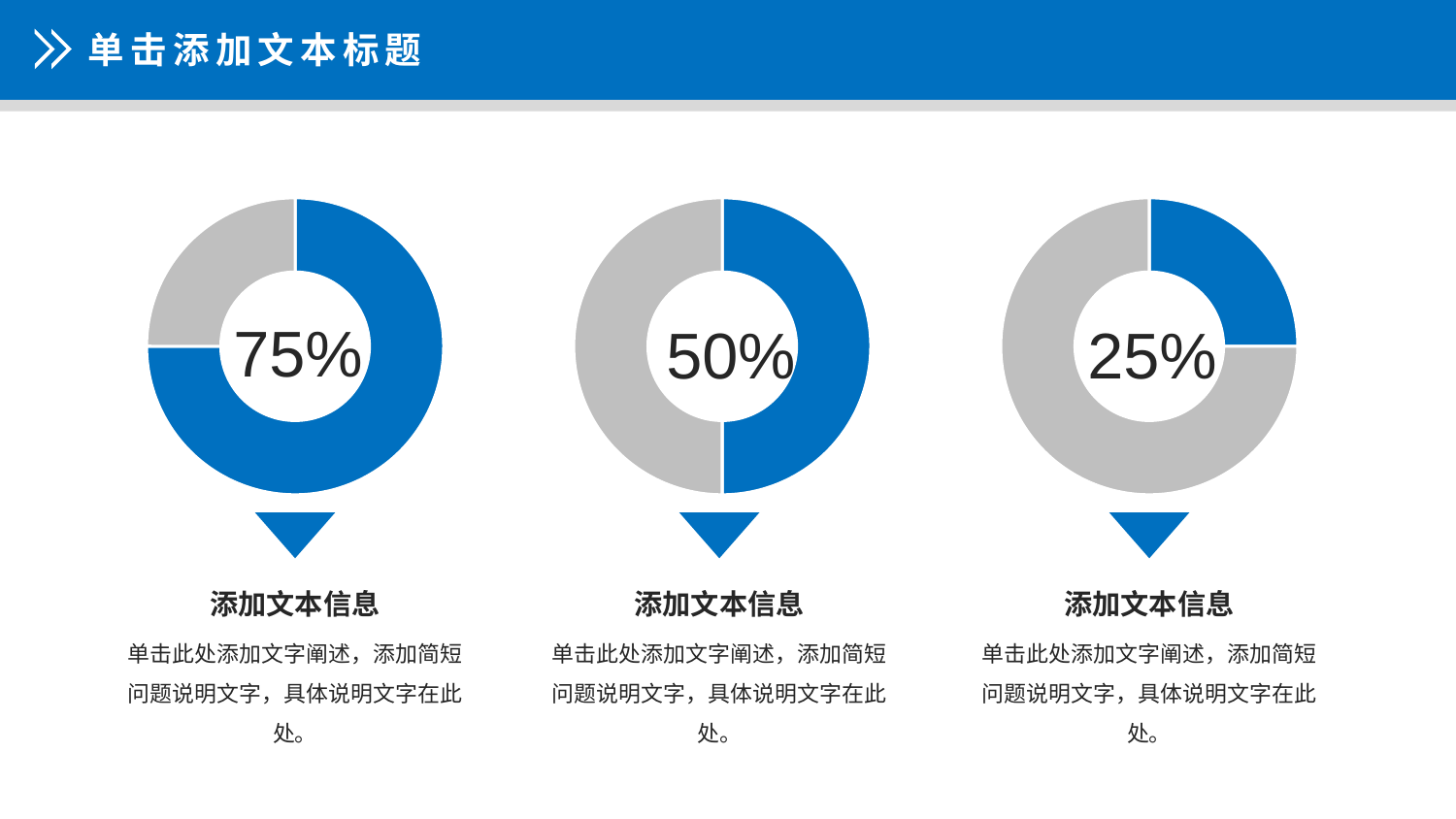

单击添加文本标题

### Chart

| Category | 销售额 |
|---|---|
| 第一季度 | 7.5 |
| 第二季度 | 2.5 |

### Chart

| Category | 销售额 |
|---|---|
| 第一季度 | 5.0 |
| 第二季度 | 5.0 |

### Chart

| Category | 销售额 |
|---|---|
| 第一季度 | 2.5 |
| 第二季度 | 7.5 |
75%
50%
25%

添加文本信息
单击此处添加文字阐述，添加简短问题说明文字，具体说明文字在此处。
添加文本信息
单击此处添加文字阐述，添加简短问题说明文字，具体说明文字在此处。
添加文本信息
单击此处添加文字阐述，添加简短问题说明文字，具体说明文字在此处。